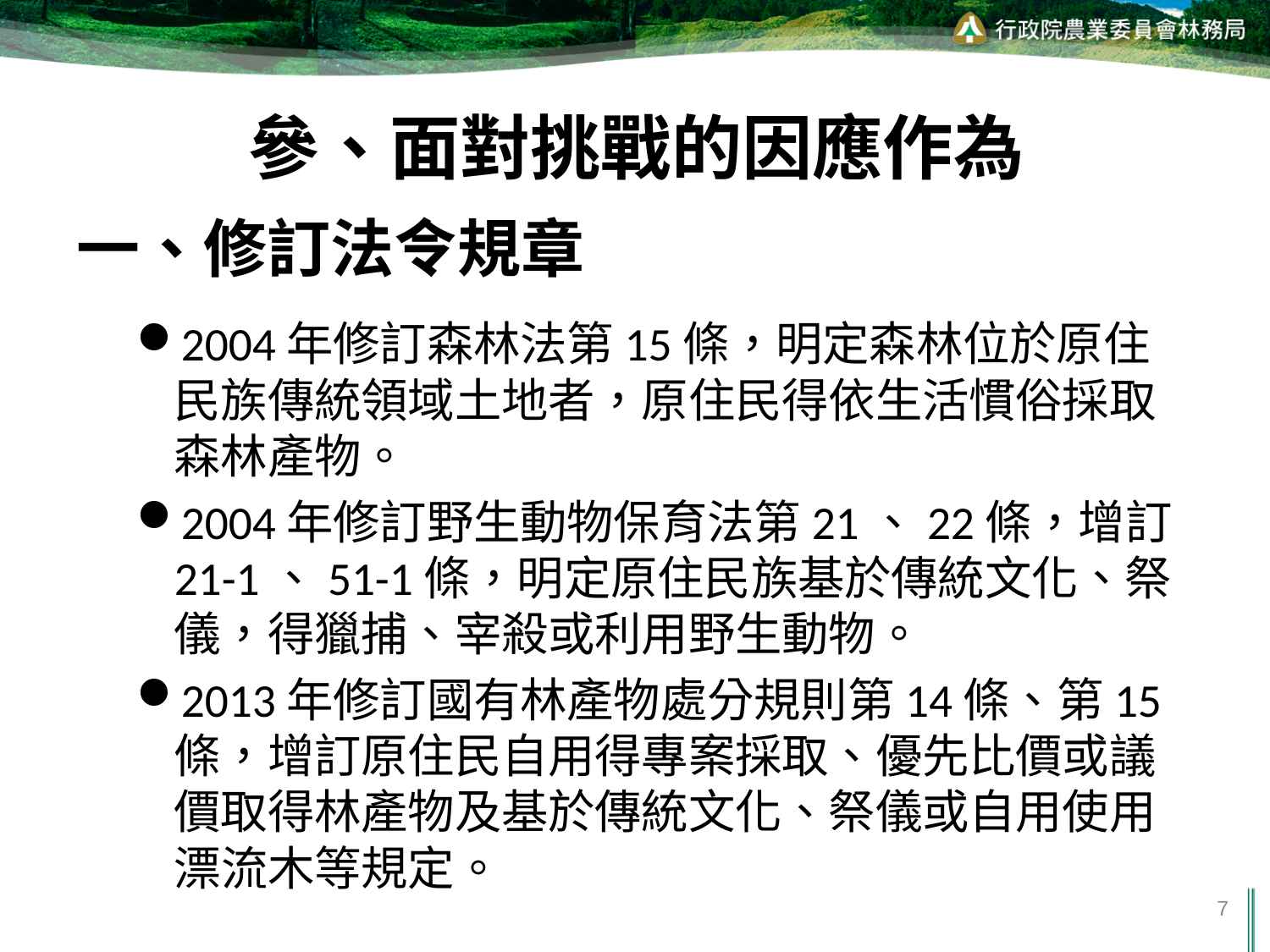

參、面對挑戰的因應作為
# 一、修訂法令規章
2004年修訂森林法第15條，明定森林位於原住民族傳統領域土地者，原住民得依生活慣俗採取森林產物。
2004年修訂野生動物保育法第21、22條，增訂21-1、51-1條，明定原住民族基於傳統文化、祭儀，得獵捕、宰殺或利用野生動物。
2013年修訂國有林產物處分規則第14條、第15條，增訂原住民自用得專案採取、優先比價或議價取得林產物及基於傳統文化、祭儀或自用使用漂流木等規定。

7